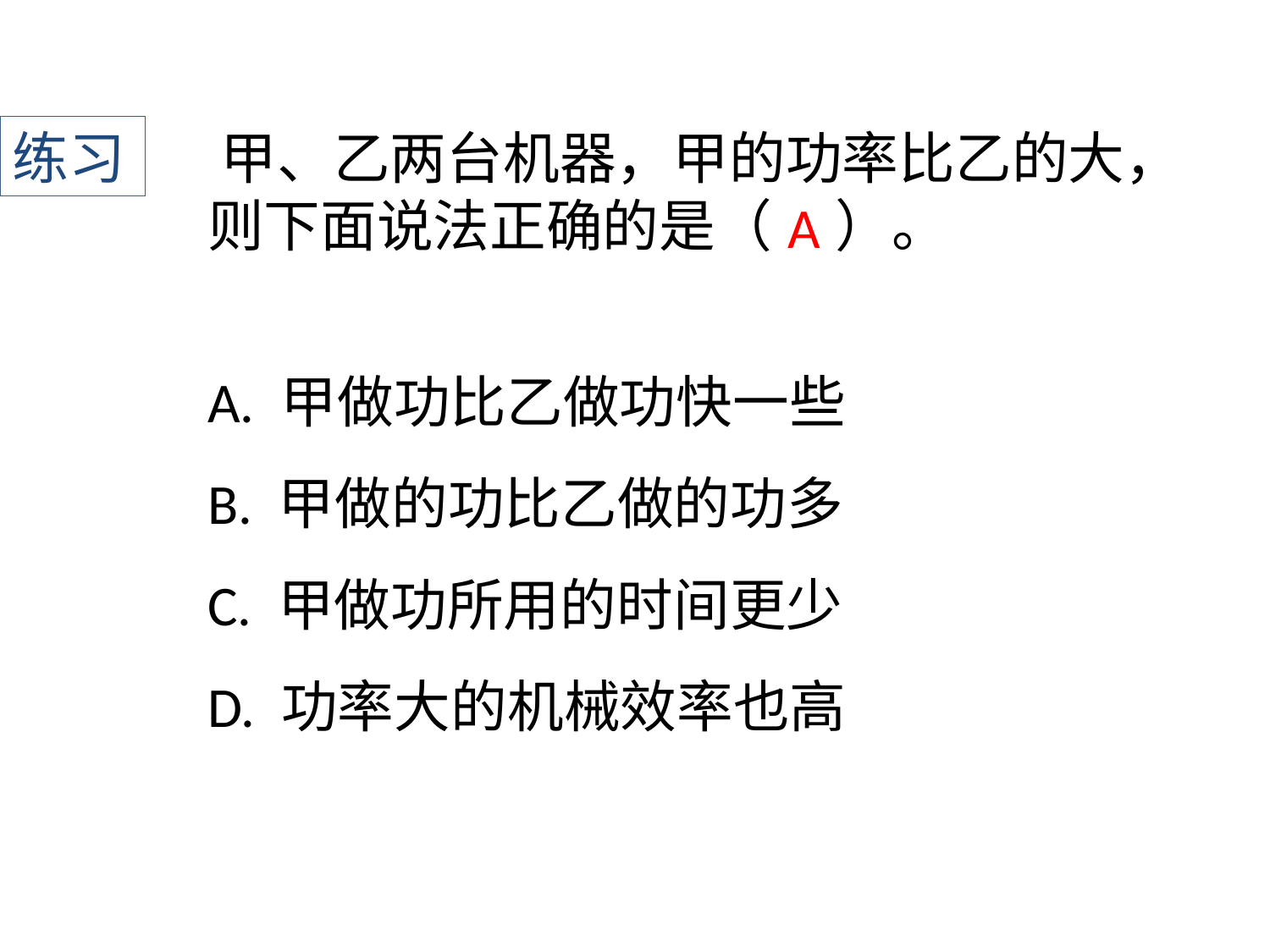

练习
﻿甲、乙两台机器，甲的功率比乙的大，则下面说法正确的是（     ）。
A
A. 甲做功比乙做功快一些
B. 甲做的功比乙做的功多
C. 甲做功所用的时间更少
D. 功率大的机械效率也高